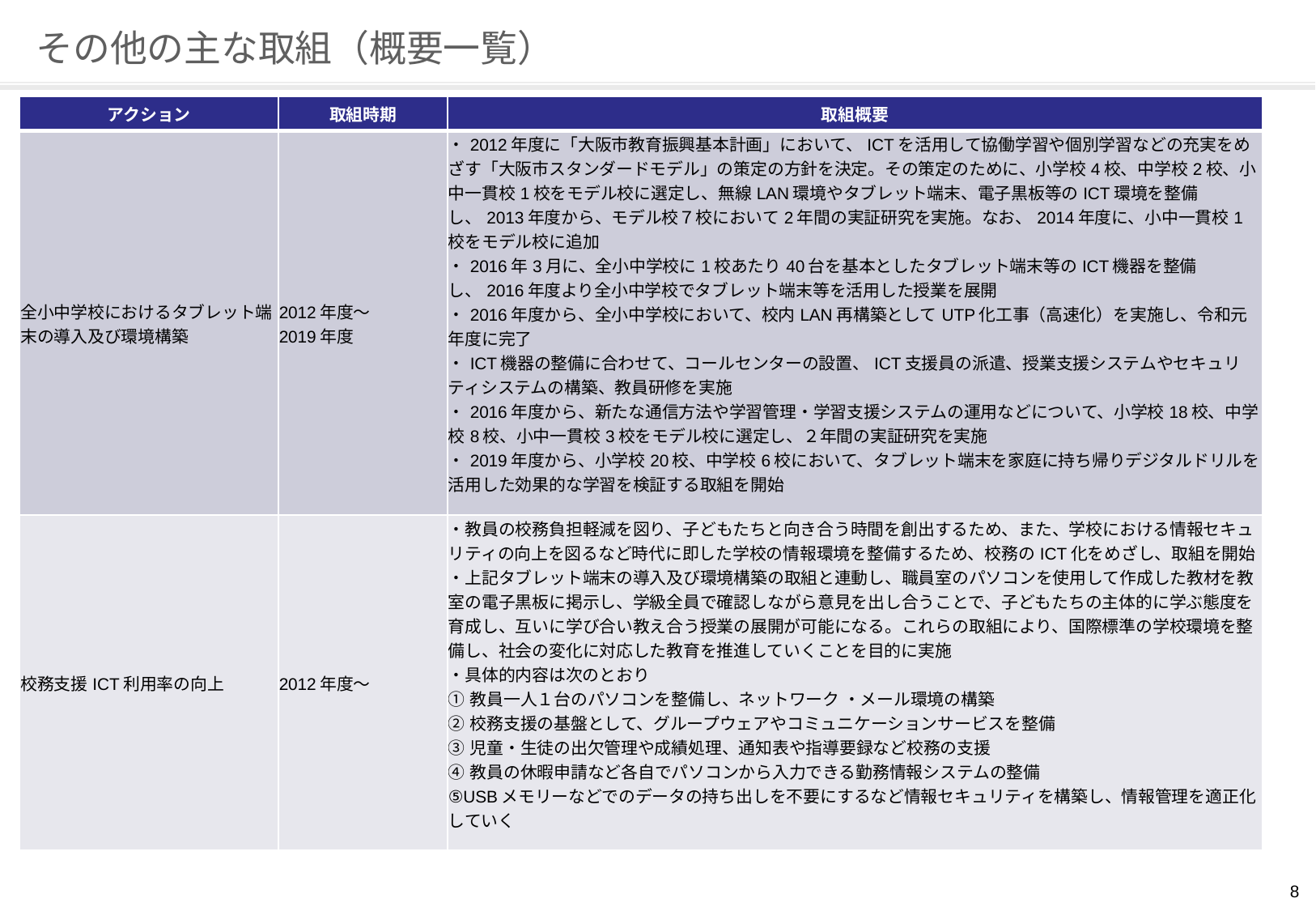

# その他の主な取組（概要一覧）
| アクション | 取組時期 | 取組概要 |
| --- | --- | --- |
| 全小中学校におけるタブレット端末の導入及び環境構築 | 2012年度～ 2019年度 | ・2012年度に「大阪市教育振興基本計画」において、ICTを活用して協働学習や個別学習などの充実をめざす「大阪市スタンダードモデル」の策定の方針を決定。その策定のために、小学校4校、中学校2校、小中一貫校1校をモデル校に選定し、無線LAN環境やタブレット端末、電子黒板等のICT環境を整備し、2013年度から、モデル校７校において2年間の実証研究を実施。なお、2014年度に、小中一貫校1校をモデル校に追加 ・2016年3月に、全小中学校に1校あたり40台を基本としたタブレット端末等のICT機器を整備し、2016年度より全小中学校でタブレット端末等を活用した授業を展開 ・2016年度から、全小中学校において、校内LAN再構築としてUTP化工事（高速化）を実施し、令和元年度に完了 ・ICT機器の整備に合わせて、コールセンターの設置、ICT支援員の派遣、授業支援システムやセキュリティシステムの構築、教員研修を実施 ・2016年度から、新たな通信方法や学習管理・学習支援システムの運用などについて、小学校18校、中学校8校、小中一貫校3校をモデル校に選定し、２年間の実証研究を実施 ・2019年度から、小学校20校、中学校6校において、タブレット端末を家庭に持ち帰りデジタルドリルを活用した効果的な学習を検証する取組を開始 |
| 校務支援ICT利用率の向上 | 2012年度～ | ・教員の校務負担軽減を図り、子どもたちと向き合う時間を創出するため、また、学校における情報セキュリティの向上を図るなど時代に即した学校の情報環境を整備するため、校務のICT化をめざし、取組を開始 ・上記タブレット端末の導入及び環境構築の取組と連動し、職員室のパソコンを使用して作成した教材を教室の電子黒板に掲示し、学級全員で確認しながら意見を出し合うことで、子どもたちの主体的に学ぶ態度を育成し、互いに学び合い教え合う授業の展開が可能になる。これらの取組により、国際標準の学校環境を整備し、社会の変化に対応した教育を推進していくことを目的に実施 ・具体的内容は次のとおり ①教員一人１台のパソコンを整備し、ネットワーク ・メール環境の構築 ②校務支援の基盤として、グループウェアやコミュニケーションサービスを整備 ③児童・生徒の出欠管理や成績処理、通知表や指導要録など校務の支援 ④教員の休暇申請など各自でパソコンから入力できる勤務情報システムの整備 ⑤USBメモリーなどでのデータの持ち出しを不要にするなど情報セキュリティを構築し、情報管理を適正化していく |
8